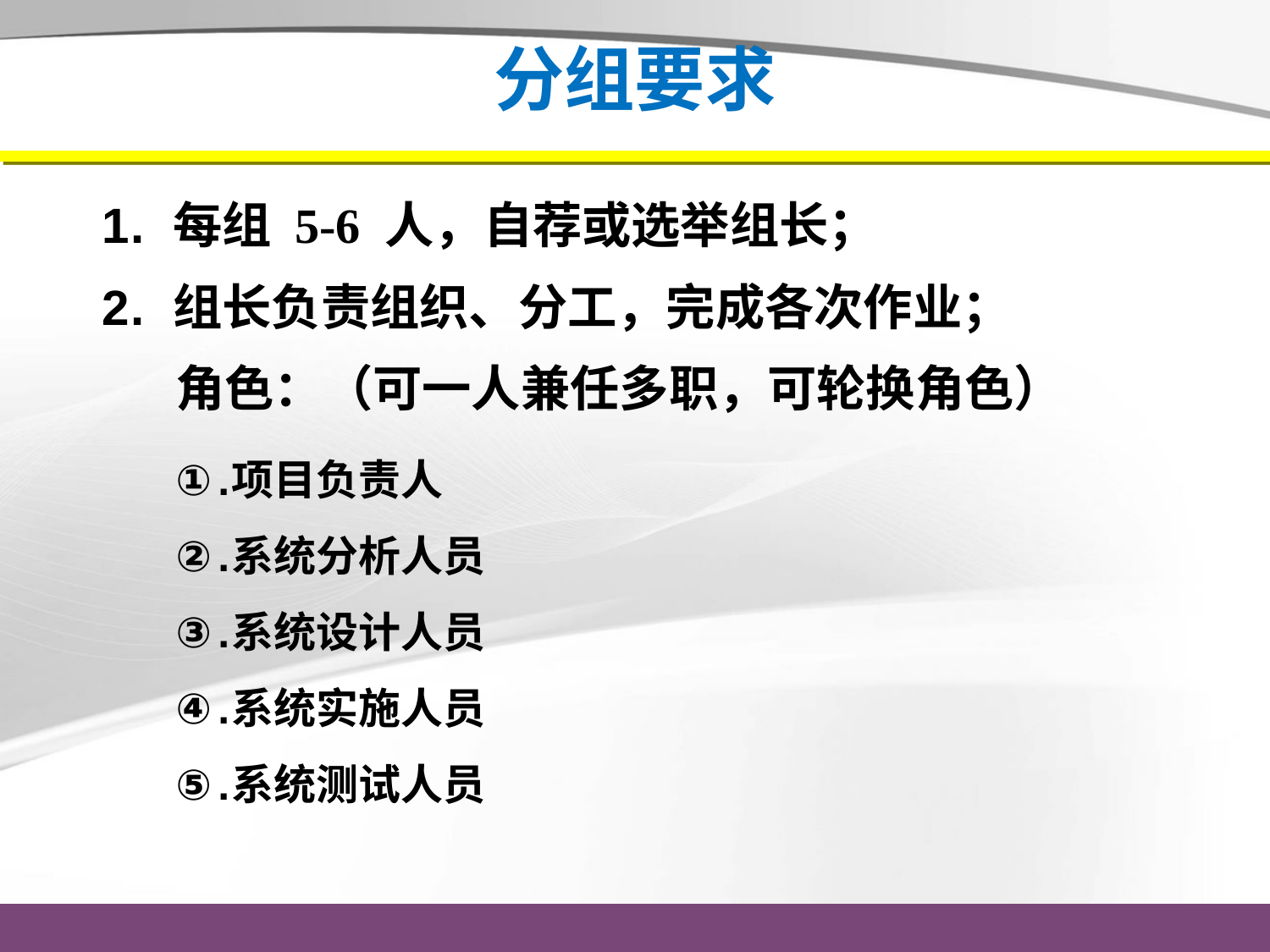

# 分组要求
每组 5-6 人，自荐或选举组长；
组长负责组织、分工，完成各次作业；
角色：（可一人兼任多职，可轮换角色）
项目负责人
系统分析人员
系统设计人员
系统实施人员
系统测试人员